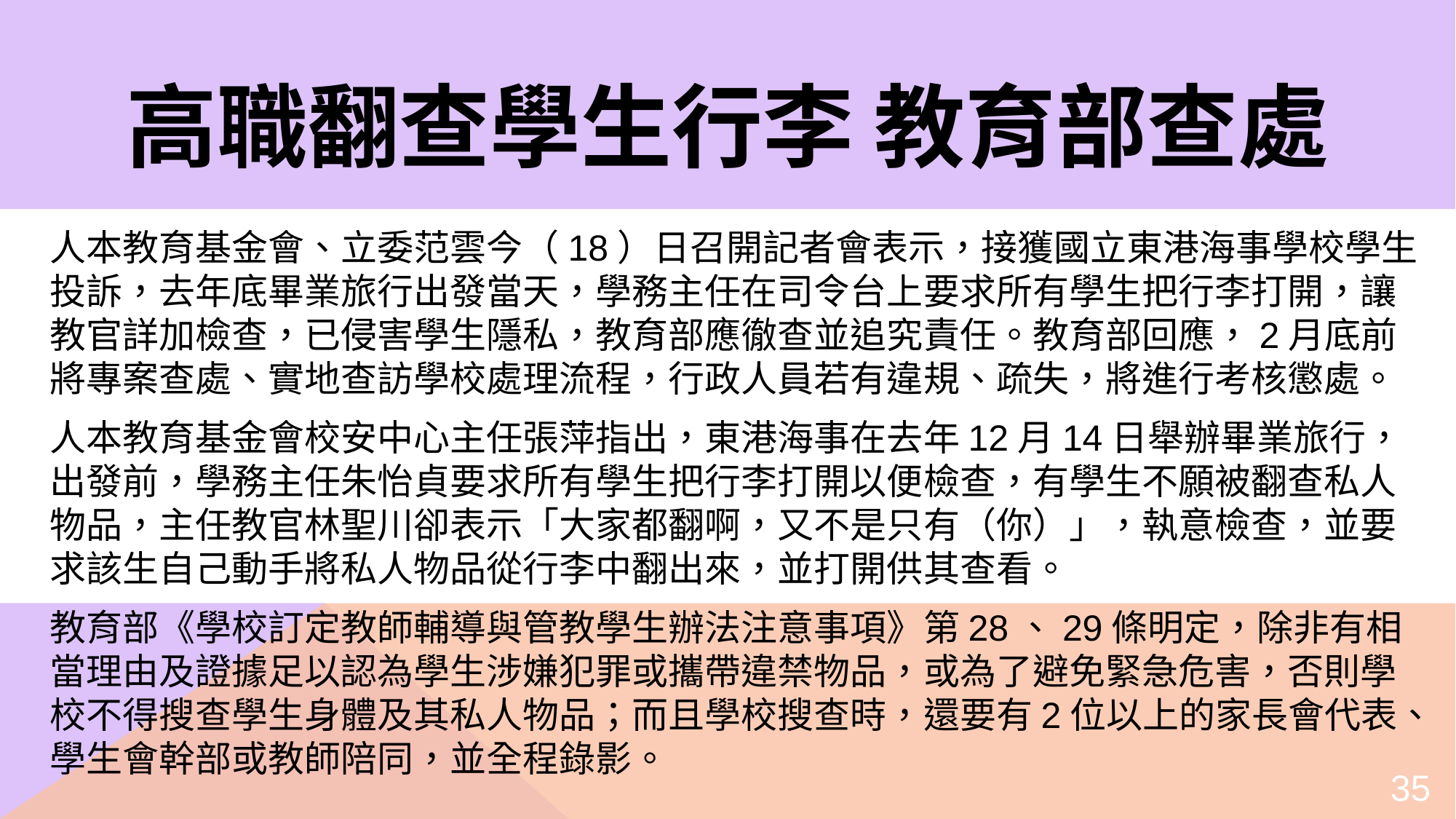

# 高職翻查學生行李 教育部查處
人本教育基金會、立委范雲今（18）日召開記者會表示，接獲國立東港海事學校學生投訴，去年底畢業旅行出發當天，學務主任在司令台上要求所有學生把行李打開，讓教官詳加檢查，已侵害學生隱私，教育部應徹查並追究責任。教育部回應，2月底前將專案查處、實地查訪學校處理流程，行政人員若有違規、疏失，將進行考核懲處。

人本教育基金會校安中心主任張萍指出，東港海事在去年12月14日舉辦畢業旅行，出發前，學務主任朱怡貞要求所有學生把行李打開以便檢查，有學生不願被翻查私人物品，主任教官林聖川卻表示「大家都翻啊，又不是只有（你）」，執意檢查，並要求該生自己動手將私人物品從行李中翻出來，並打開供其查看。

教育部《學校訂定教師輔導與管教學生辦法注意事項》第28、29條明定，除非有相當理由及證據足以認為學生涉嫌犯罪或攜帶違禁物品，或為了避免緊急危害，否則學校不得搜查學生身體及其私人物品；而且學校搜查時，還要有2位以上的家長會代表、學生會幹部或教師陪同，並全程錄影。

35